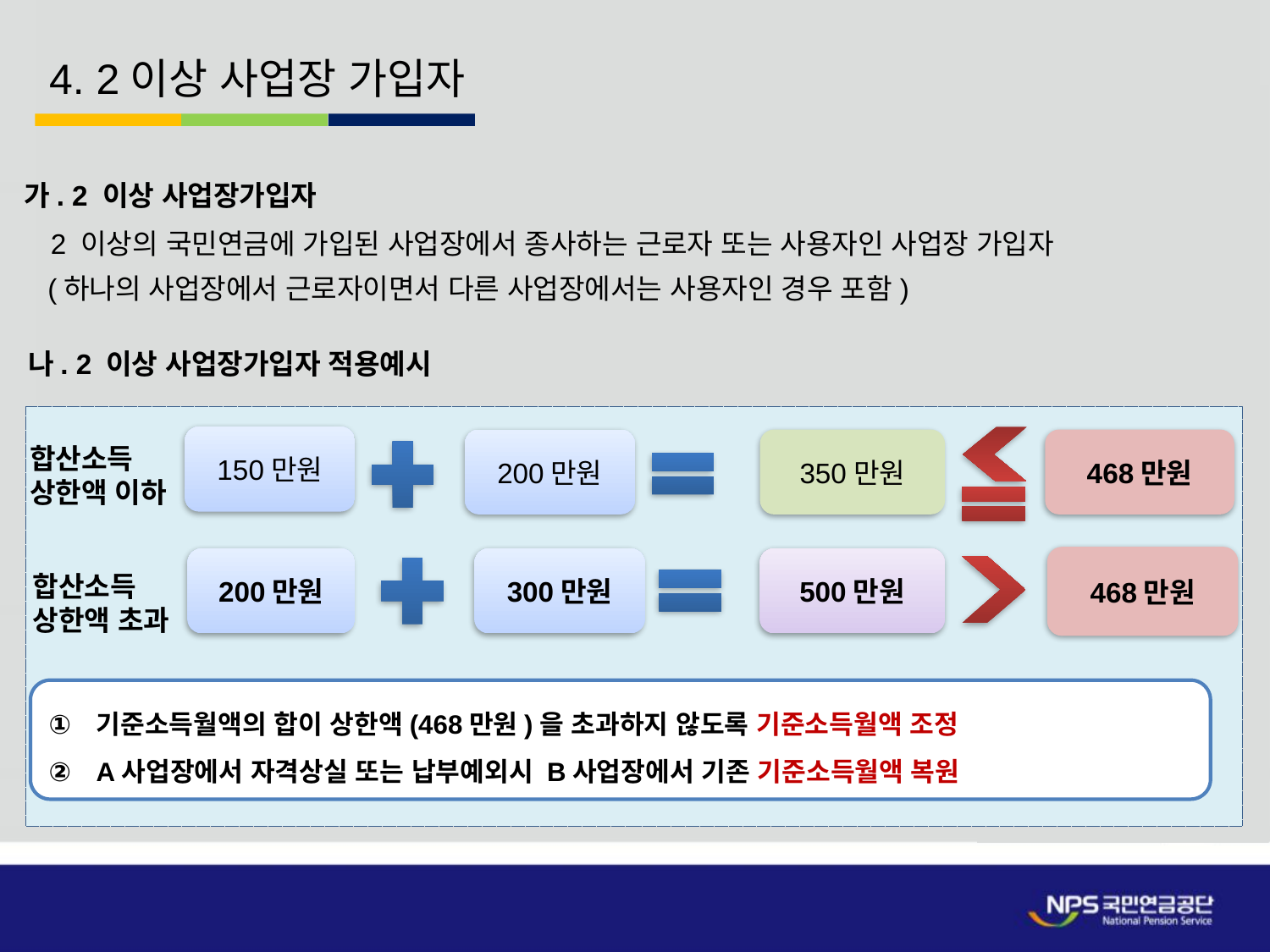

4. 2이상 사업장 가입자

가. 2 이상 사업장가입자
   2 이상의 국민연금에 가입된 사업장에서 종사하는 근로자 또는 사용자인 사업장 가입자
   (하나의 사업장에서 근로자이면서 다른 사업장에서는 사용자인 경우 포함)
나. 2 이상 사업장가입자 적용예시

150만원

200만원
350만원
468만원

합산소득
상한액 이하

468만원
200만원
300만원
500만원

합산소득
상한액 초과

기준소득월액의 합이 상한액(468만원)을 초과하지 않도록 기준소득월액 조정
A사업장에서 자격상실 또는 납부예외시 B사업장에서 기존 기준소득월액 복원
28